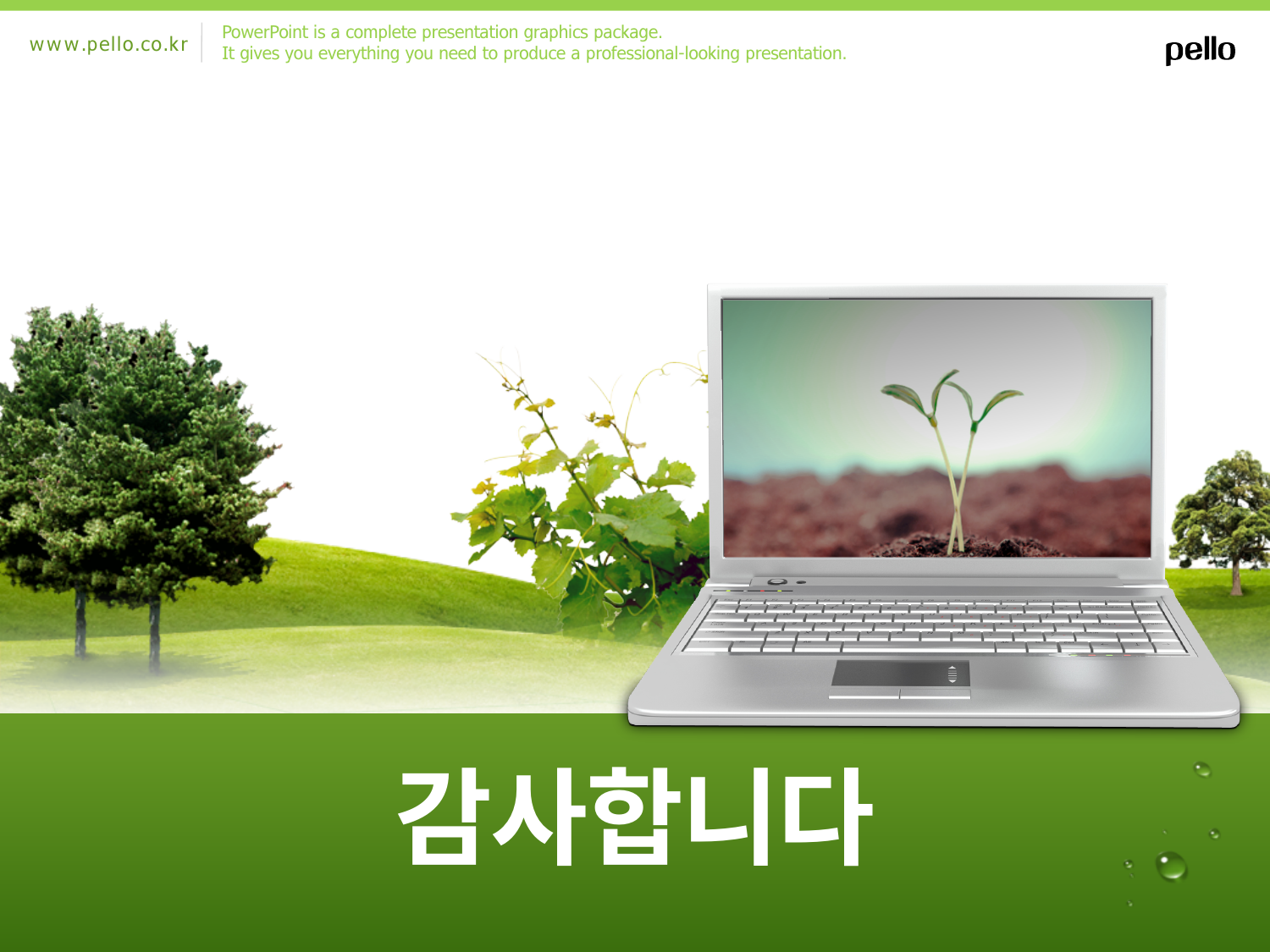

PowerPoint is a complete presentation graphics package.
It gives you everything you need to produce a professional-looking presentation.
www.pello.co.kr
감사합니다